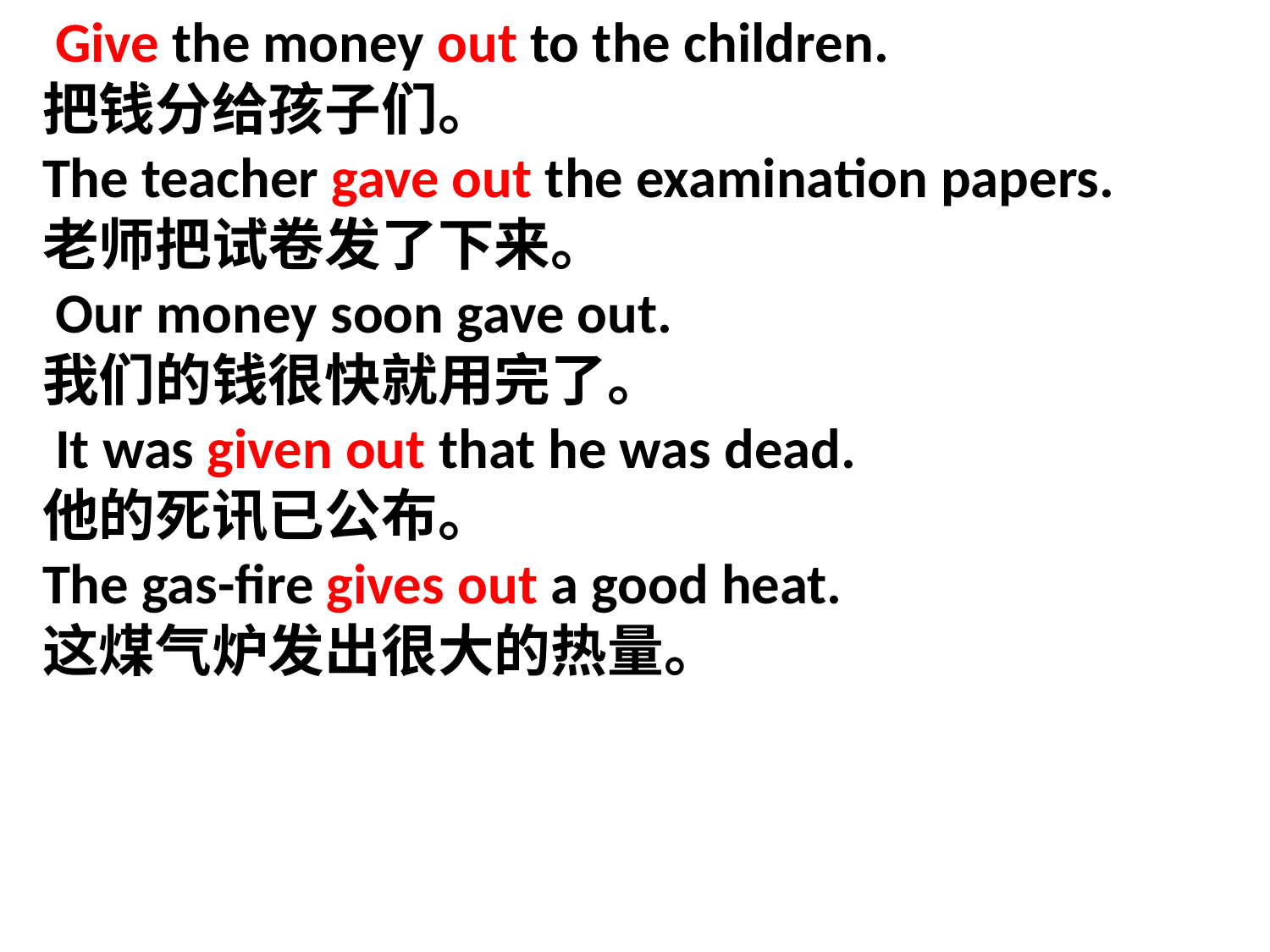

Give the money out to the children.
把钱分给孩子们。
The teacher gave out the examination papers.
老师把试卷发了下来。
 Our money soon gave out.
我们的钱很快就用完了。
 It was given out that he was dead.
他的死讯已公布。
The gas-fire gives out a good heat.
这煤气炉发出很大的热量。